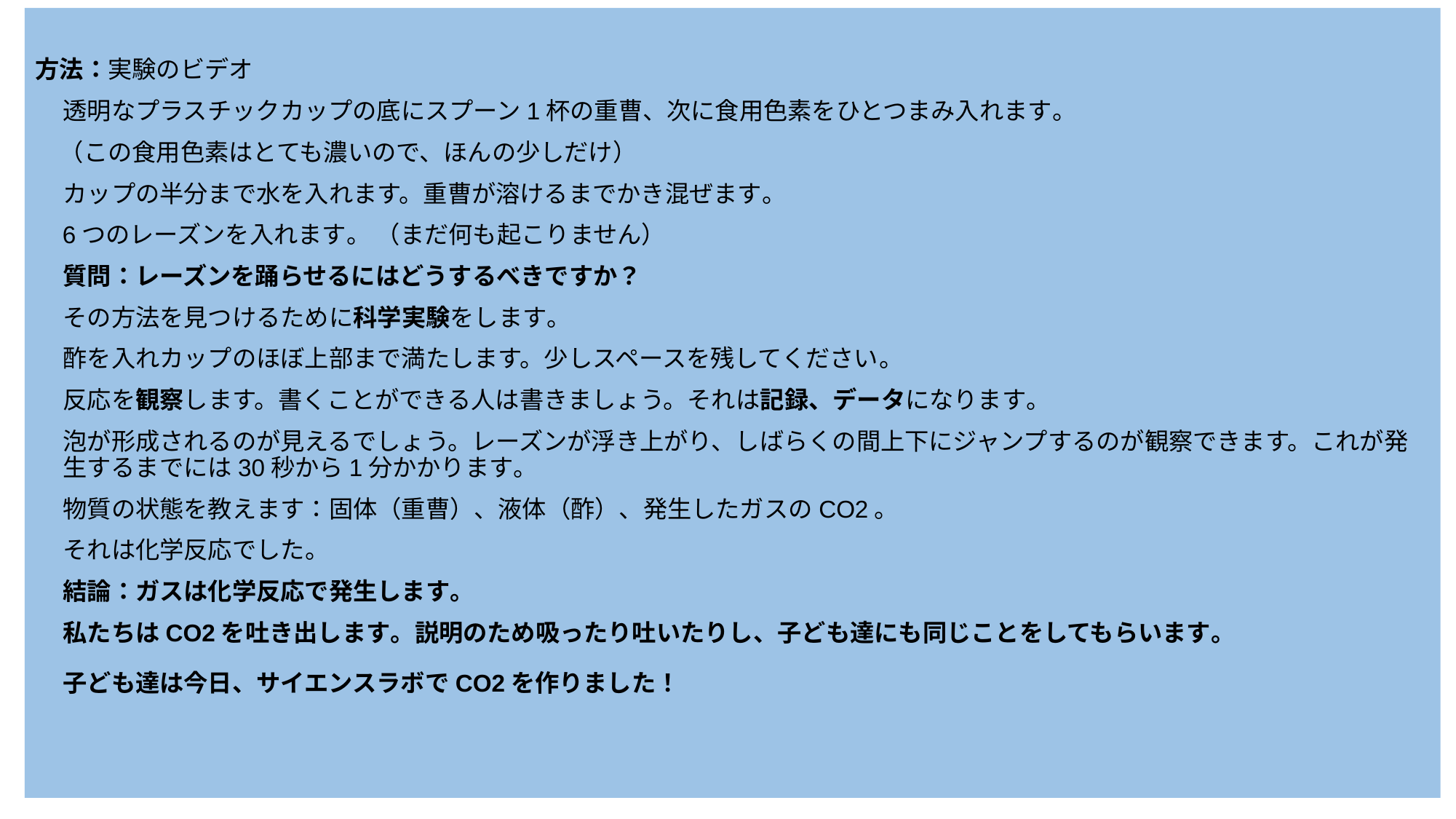

方法：実験のビデオ
    透明なプラスチックカップの底にスプーン1杯の重曹、次に食用色素をひとつまみ入れます。
　（この食用色素はとても濃いので、ほんの少しだけ）
    カップの半分まで水を入れます。重曹が溶けるまでかき混ぜます。
    6つのレーズンを入れます。 （まだ何も起こりません）
    質問：レーズンを踊らせるにはどうするべきですか？
    その方法を見つけるために科学実験をします。
    酢を入れカップのほぼ上部まで満たします。少しスペースを残してください。
    反応を観察します。書くことができる人は書きましょう。それは記録、データになります。
    泡が形成されるのが見えるでしょう。レーズンが浮き上がり、しばらくの間上下にジャンプするのが観察できます。これが発生するまでには30秒から1分かかります。
    物質の状態を教えます：固体（重曹）、液体（酢）、発生したガスのCO2。
    それは化学反応でした。
    結論：ガスは化学反応で発生します。
    私たちはCO2を吐き出します。説明のため吸ったり吐いたりし、子ども達にも同じことをしてもらいます。
    子ども達は今日、サイエンスラボでCO2を作りました！